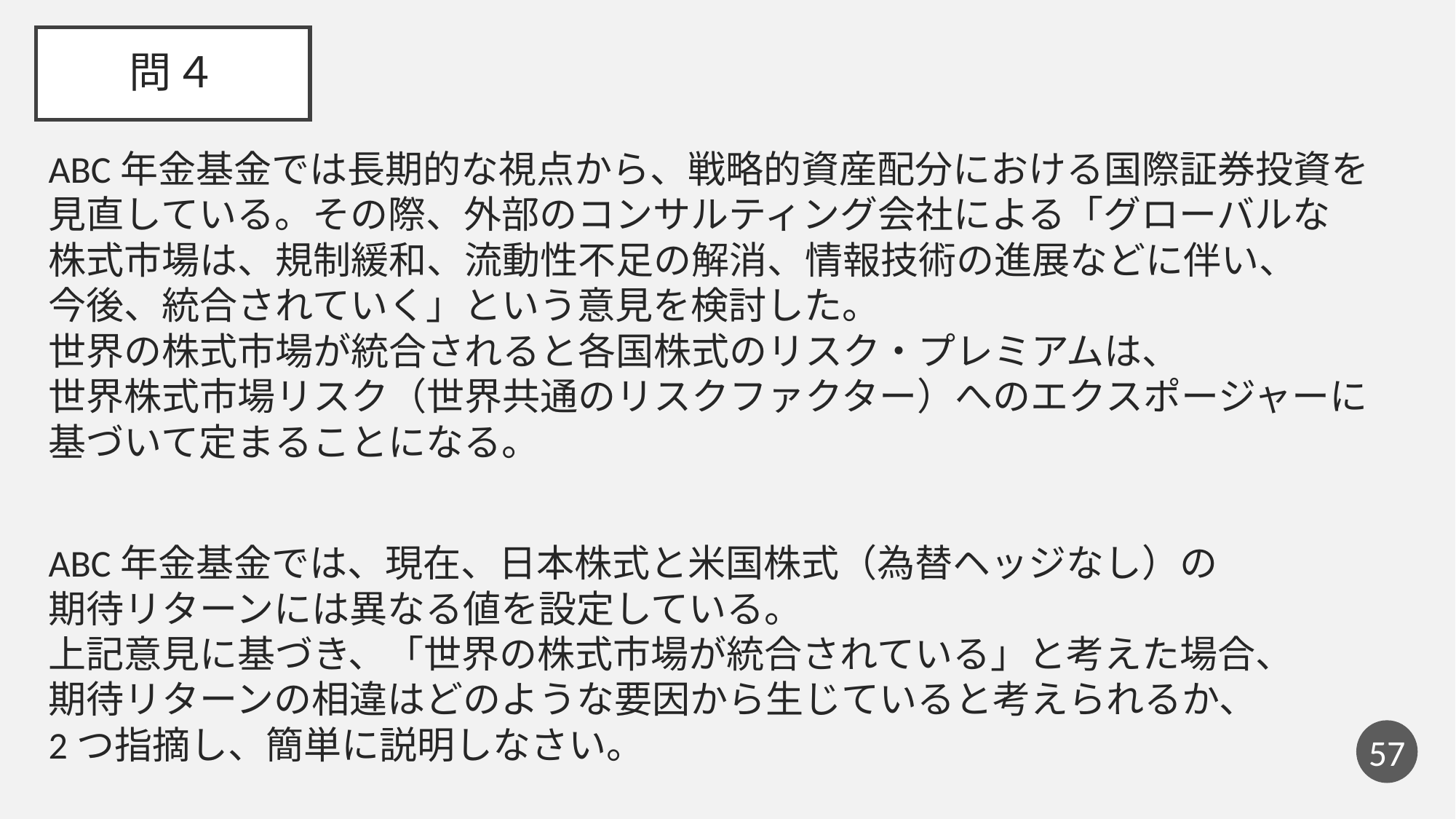

# 問４
ABC年金基金では長期的な視点から、戦略的資産配分における国際証券投資を
見直している。その際、外部のコンサルティング会社による「グローバルな
株式市場は、規制緩和、流動性不足の解消、情報技術の進展などに伴い、
今後、統合されていく」という意見を検討した。
世界の株式市場が統合されると各国株式のリスク・プレミアムは、
世界株式市場リスク（世界共通のリスクファクター）へのエクスポージャーに
基づいて定まることになる。

ABC年金基金では、現在、日本株式と米国株式（為替ヘッジなし）の
期待リターンには異なる値を設定している。
上記意見に基づき、「世界の株式市場が統合されている」と考えた場合、
期待リターンの相違はどのような要因から生じていると考えられるか、
2つ指摘し、簡単に説明しなさい。
57